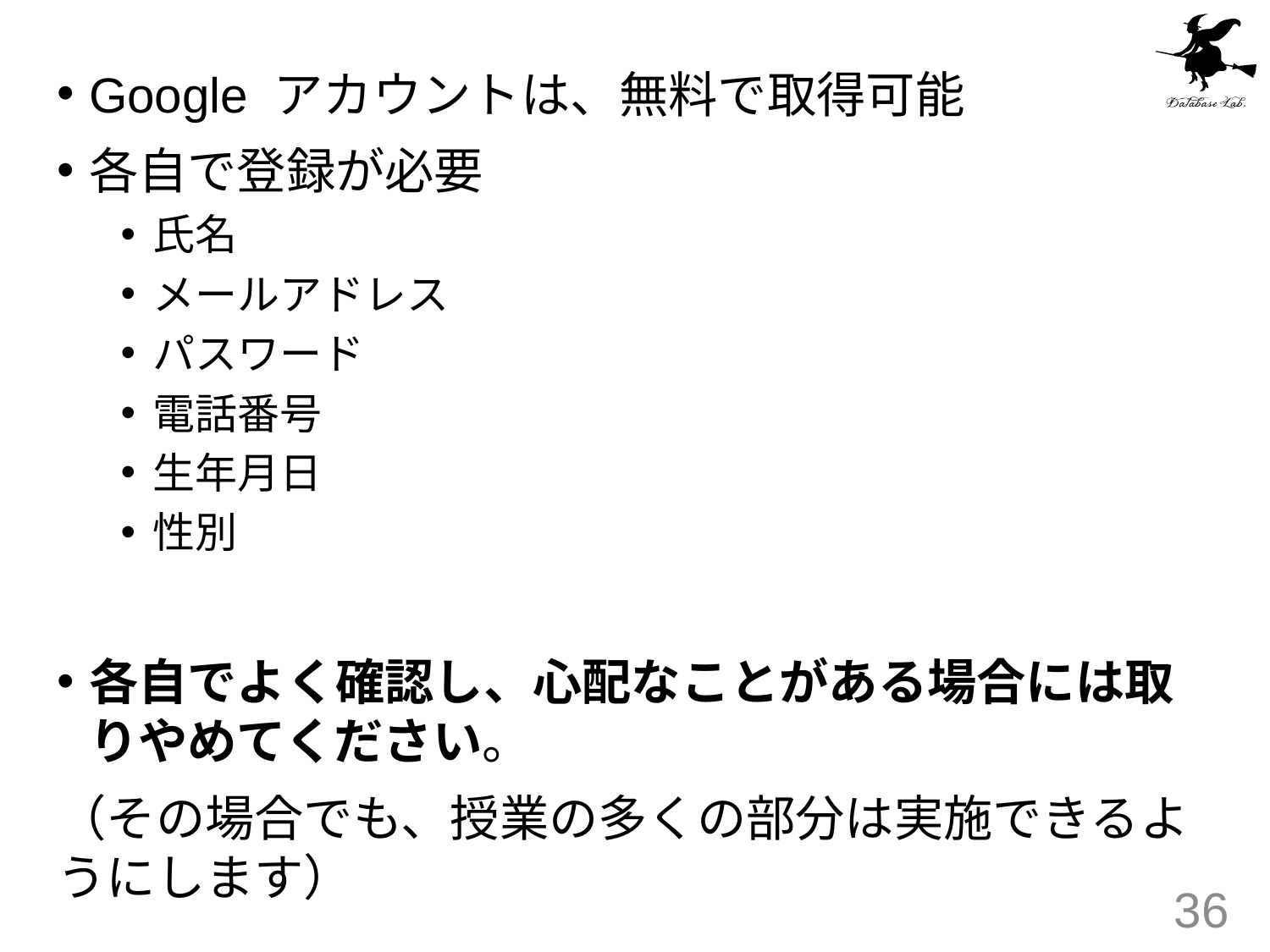

Google アカウントは、無料で取得可能
各自で登録が必要
氏名
メールアドレス
パスワード
電話番号
生年月日
性別

各自でよく確認し、心配なことがある場合には取りやめてください。
（その場合でも、授業の多くの部分は実施できるようにします）

36